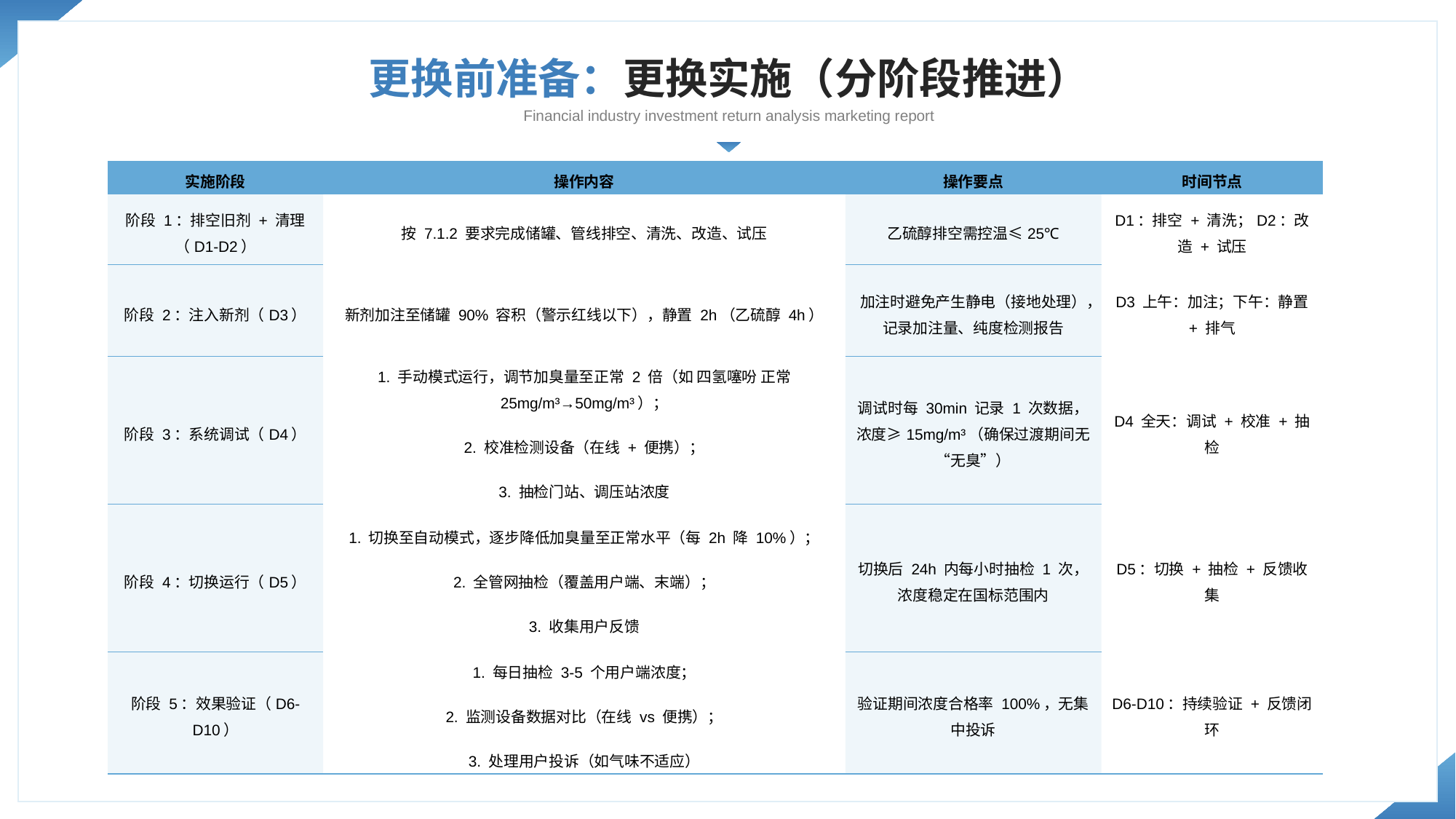

更换前准备：更换实施（分阶段推进）
Financial industry investment return analysis marketing report

| 实施阶段 | 操作内容 | 操作要点 | 时间节点 |
| --- | --- | --- | --- |
| 阶段 1：排空旧剂 + 清理（D1-D2） | 按 7.1.2 要求完成储罐、管线排空、清洗、改造、试压 | 乙硫醇排空需控温≤25℃ | D1：排空 + 清洗；D2：改造 + 试压 |
| 阶段 2：注入新剂（D3） | 新剂加注至储罐 90% 容积（警示红线以下），静置 2h（乙硫醇 4h） | 加注时避免产生静电（接地处理），记录加注量、纯度检测报告 | D3 上午：加注；下午：静置 + 排气 |
| 阶段 3：系统调试（D4） | 1. 手动模式运行，调节加臭量至正常 2 倍（如 四氢噻吩 正常 25mg/m³→50mg/m³）； 2. 校准检测设备（在线 + 便携）； 3. 抽检门站、调压站浓度 | 调试时每 30min 记录 1 次数据，浓度≥15mg/m³（确保过渡期间无 “无臭”） | D4 全天：调试 + 校准 + 抽检 |
| 阶段 4：切换运行（D5） | 1. 切换至自动模式，逐步降低加臭量至正常水平（每 2h 降 10%）； 2. 全管网抽检（覆盖用户端、末端）； 3. 收集用户反馈 | 切换后 24h 内每小时抽检 1 次，浓度稳定在国标范围内 | D5：切换 + 抽检 + 反馈收集 |
| 阶段 5：效果验证（D6-D10） | 1. 每日抽检 3-5 个用户端浓度； 2. 监测设备数据对比（在线 vs 便携）； 3. 处理用户投诉（如气味不适应） | 验证期间浓度合格率 100%，无集中投诉 | D6-D10：持续验证 + 反馈闭环 |